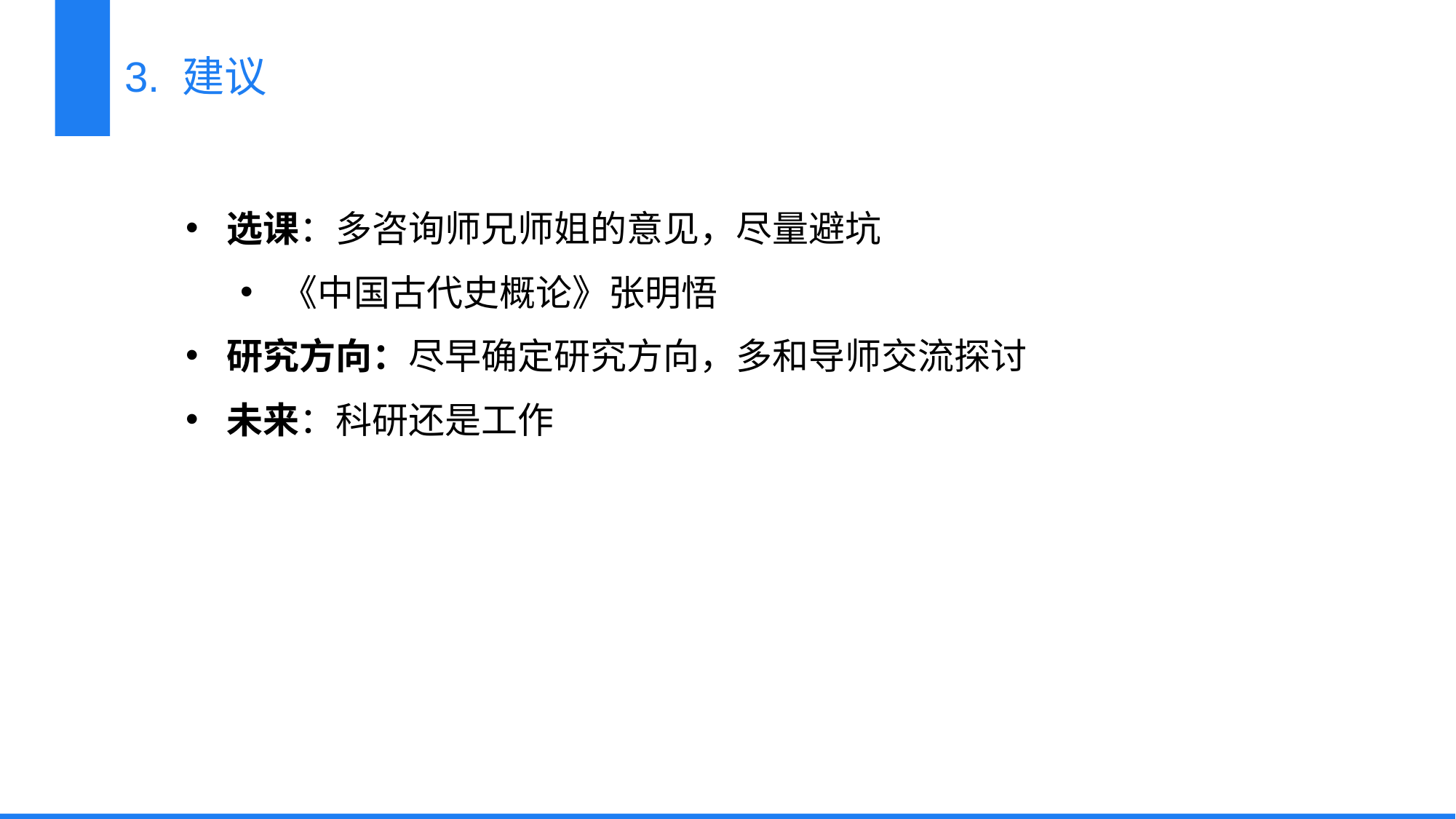

3. 建议
选课：多咨询师兄师姐的意见，尽量避坑
《中国古代史概论》张明悟
研究方向：尽早确定研究方向，多和导师交流探讨
未来：科研还是工作